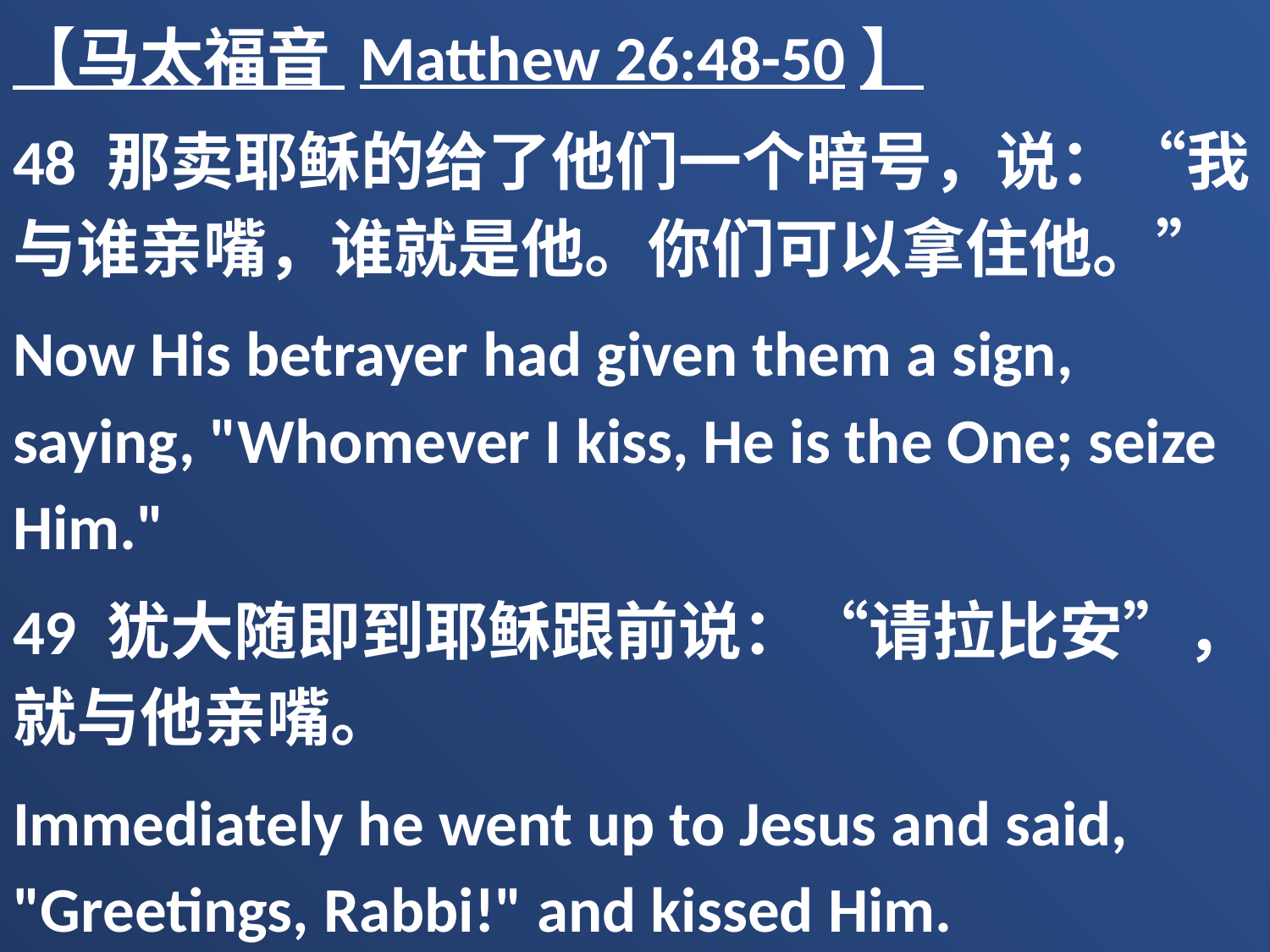

【马太福音 Matthew 26:48-50】
48 那卖耶稣的给了他们一个暗号，说：“我与谁亲嘴，谁就是他。你们可以拿住他。”
Now His betrayer had given them a sign, saying, "Whomever I kiss, He is the One; seize Him."
49 犹大随即到耶稣跟前说：“请拉比安”，就与他亲嘴。
Immediately he went up to Jesus and said, "Greetings, Rabbi!" and kissed Him.